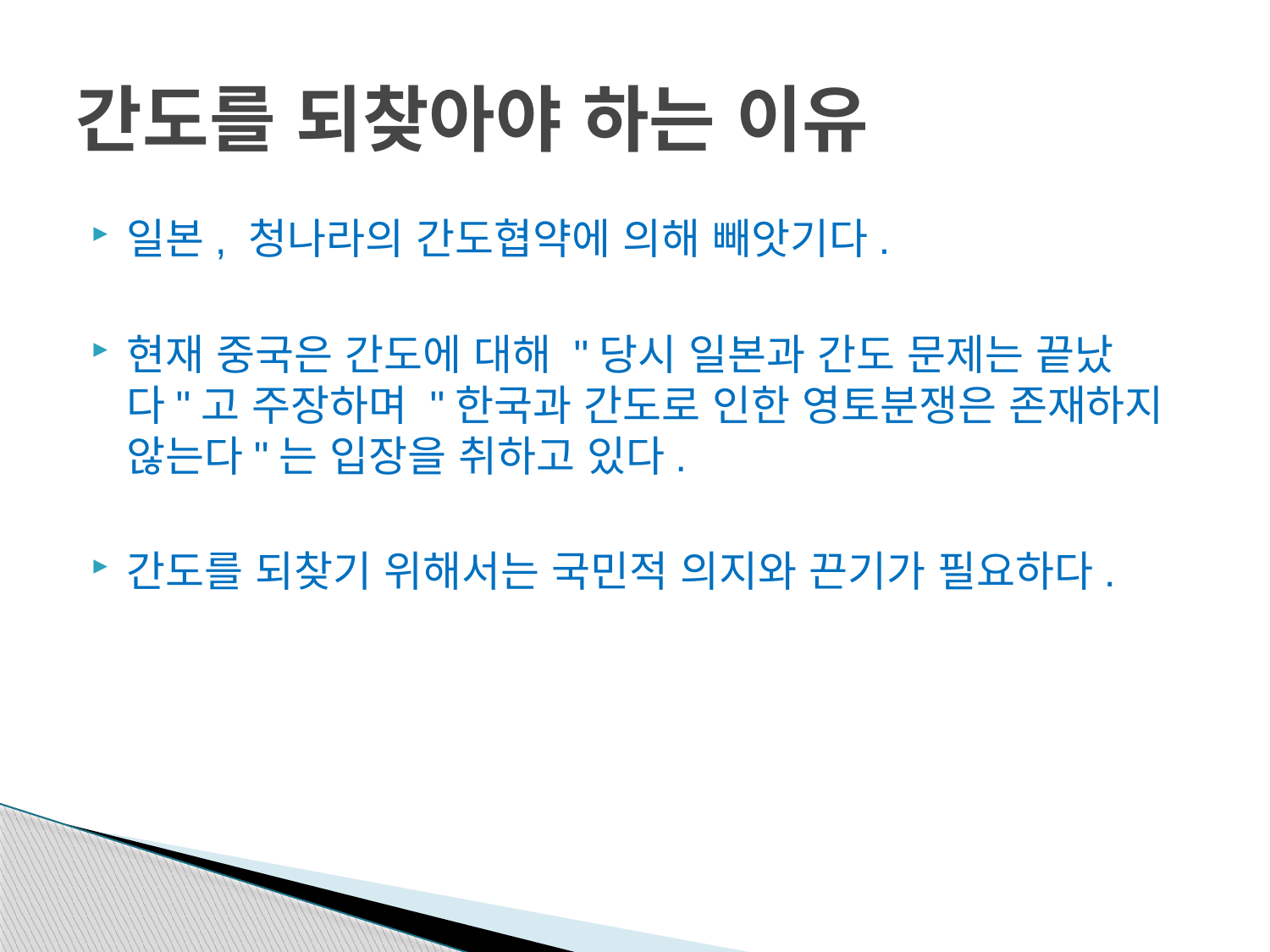

# 간도를 되찾아야 하는 이유
일본, 청나라의 간도협약에 의해 빼앗기다.

현재 중국은 간도에 대해 "당시 일본과 간도 문제는 끝났다"고 주장하며 "한국과 간도로 인한 영토분쟁은 존재하지 않는다"는 입장을 취하고 있다.

간도를 되찾기 위해서는 국민적 의지와 끈기가 필요하다.